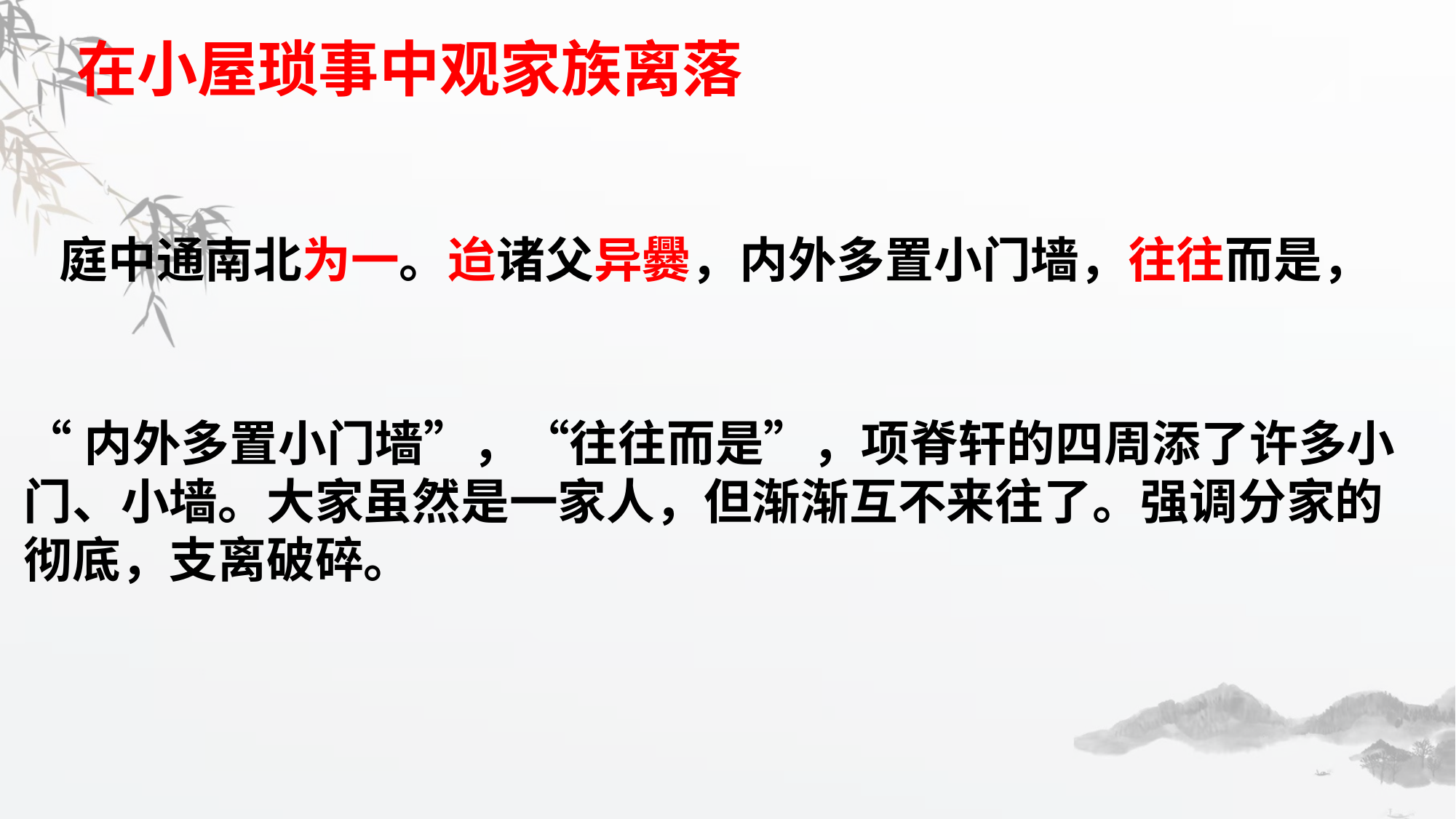

在小屋琐事中观家族离落
庭中通南北为一。迨诸父异爨，内外多置小门墙，往往而是，
“内外多置小门墙”，“往往而是”，项脊轩的四周添了许多小门、小墙。大家虽然是一家人，但渐渐互不来往了。强调分家的彻底，支离破碎。